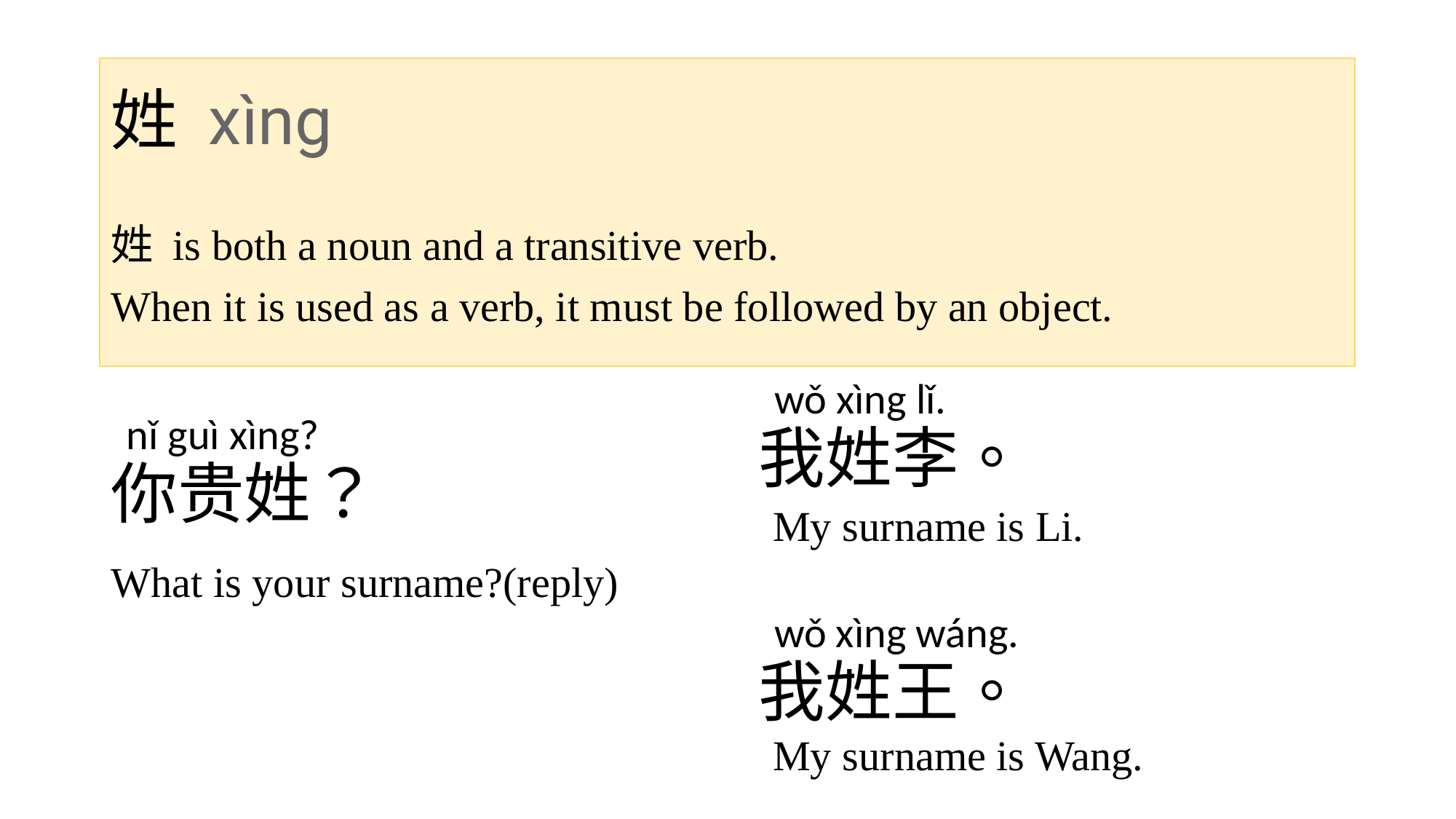

# 姓 xìng

姓 is both a noun and a transitive verb.
When it is used as a verb, it must be followed by an object.
wǒ xìng lǐ.
我姓李。
nǐ guì xìng?
你贵姓？
My surname is Li.
What is your surname?(reply)
wǒ xìng wáng.
我姓王。
My surname is Wang.